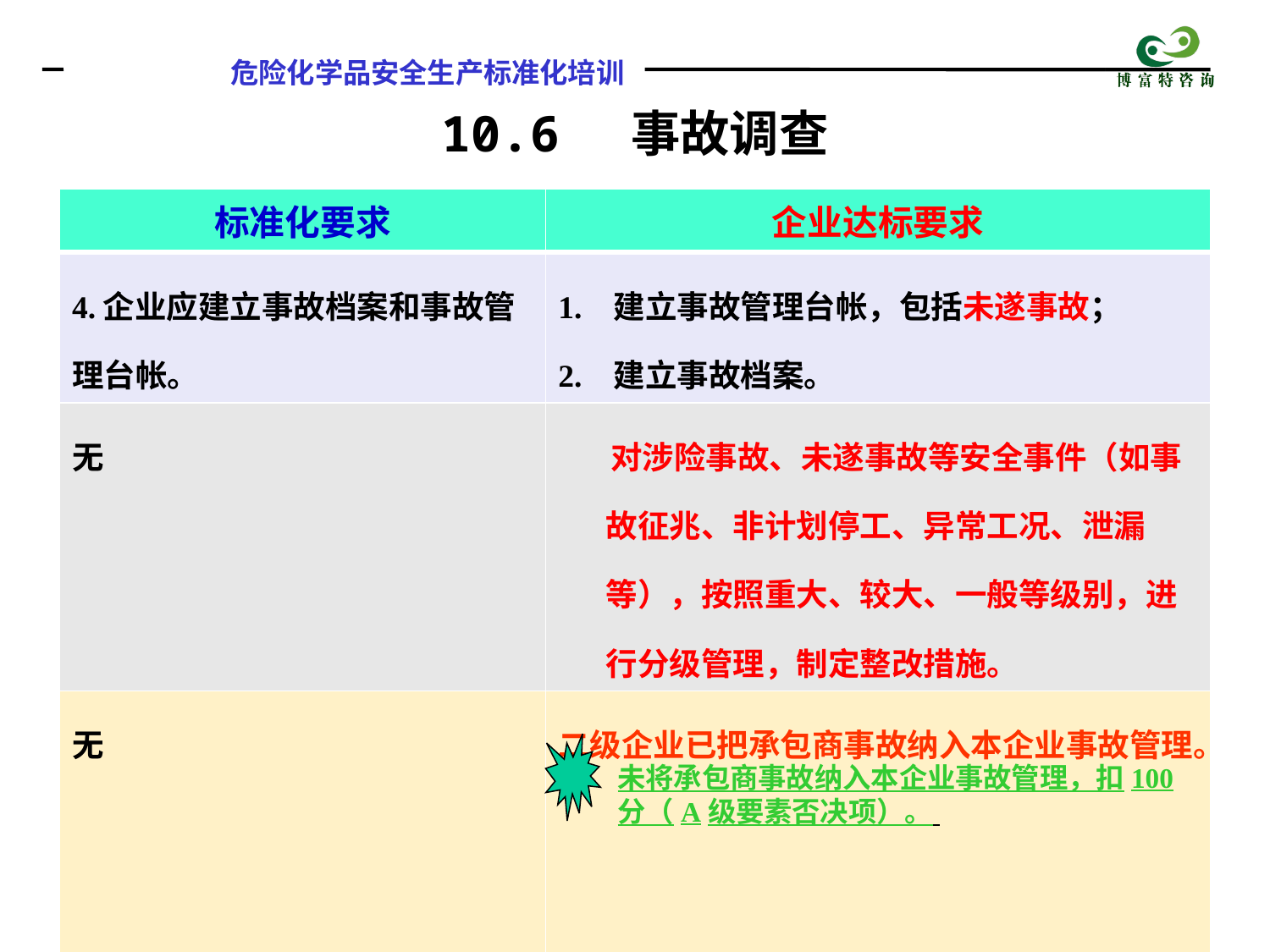

10.6  事故调查
| 标准化要求 | 企业达标要求 |
| --- | --- |
| 4.企业应建立事故档案和事故管理台帐。 | 1. 建立事故管理台帐，包括未遂事故； 2. 建立事故档案。 |
| 无 | 对涉险事故、未遂事故等安全事件（如事故征兆、非计划停工、异常工况、泄漏等），按照重大、较大、一般等级别，进行分级管理，制定整改措施。 |
| 无 | 二级企业已把承包商事故纳入本企业事故管理。 |

未将承包商事故纳入本企业事故管理，扣100分（A级要素否决项）。